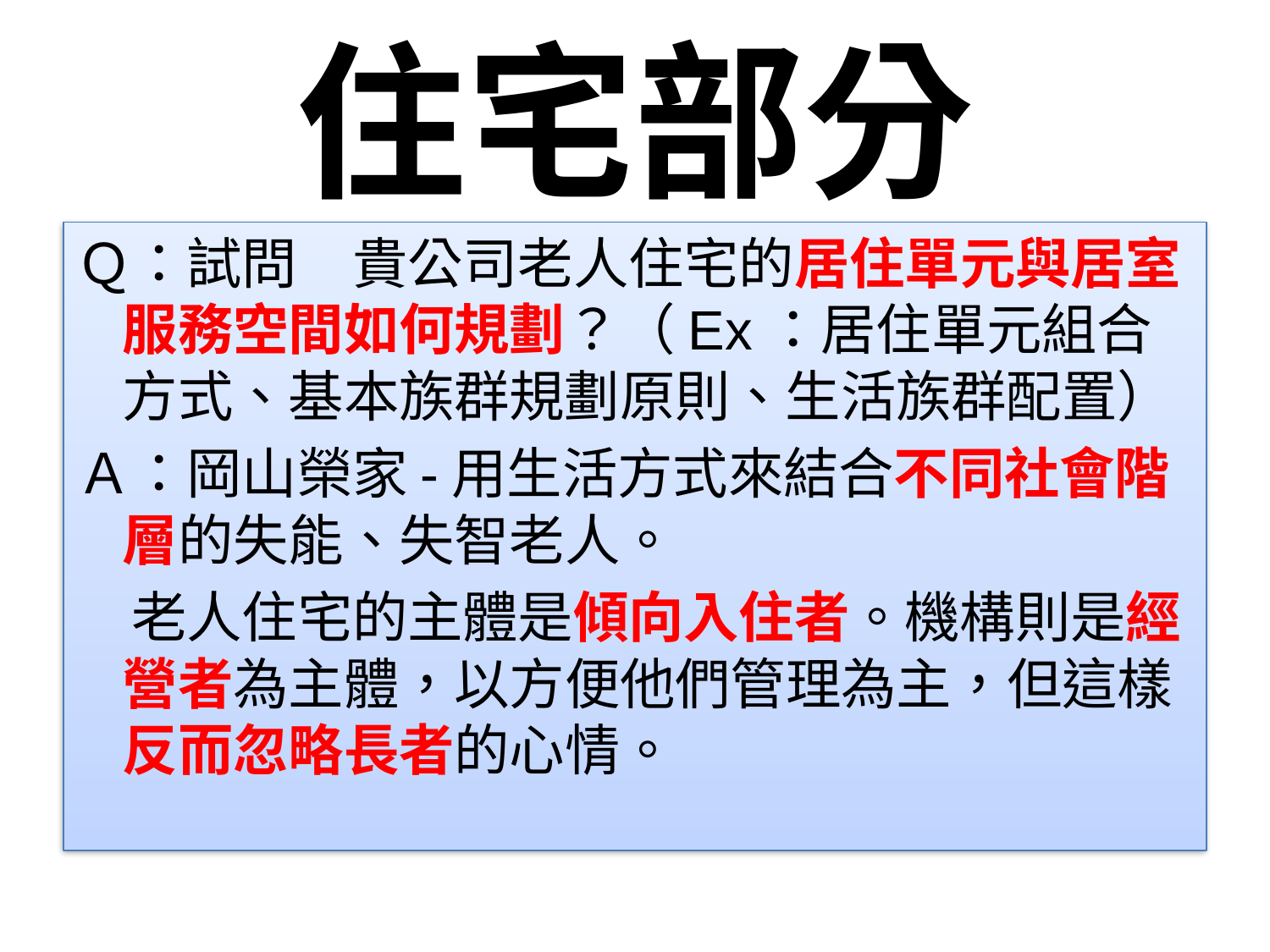

# 住宅部分
Ｑ：試問　貴公司老人住宅的居住單元與居室服務空間如何規劃？（Ex：居住單元組合方式、基本族群規劃原則、生活族群配置）
Ａ：岡山榮家-用生活方式來結合不同社會階層的失能、失智老人。
　老人住宅的主體是傾向入住者。機構則是經營者為主體，以方便他們管理為主，但這樣反而忽略長者的心情。